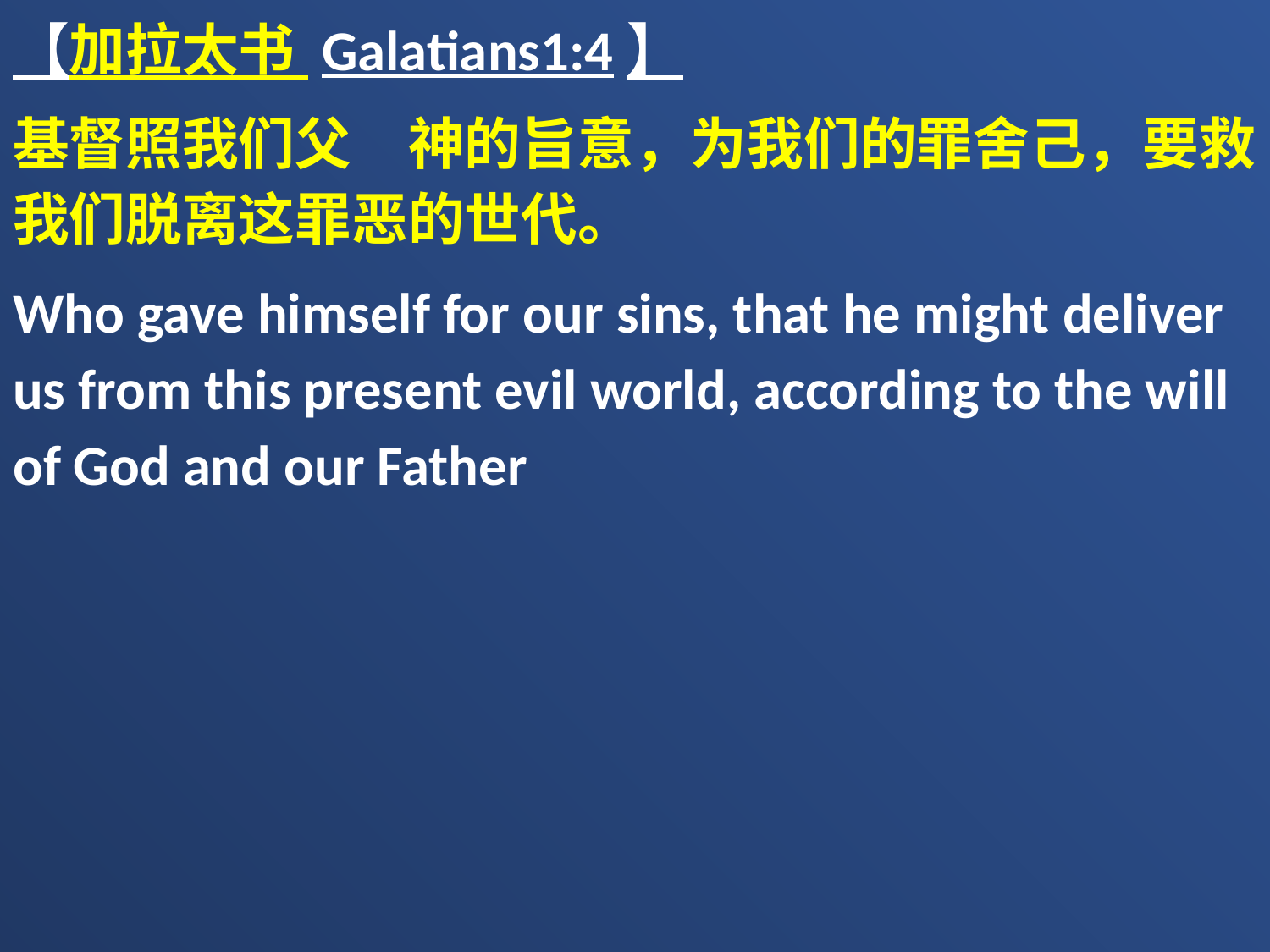

【加拉太书 Galatians1:4】
基督照我们父　神的旨意，为我们的罪舍己，要救我们脱离这罪恶的世代。
Who gave himself for our sins, that he might deliver us from this present evil world, according to the will of God and our Father